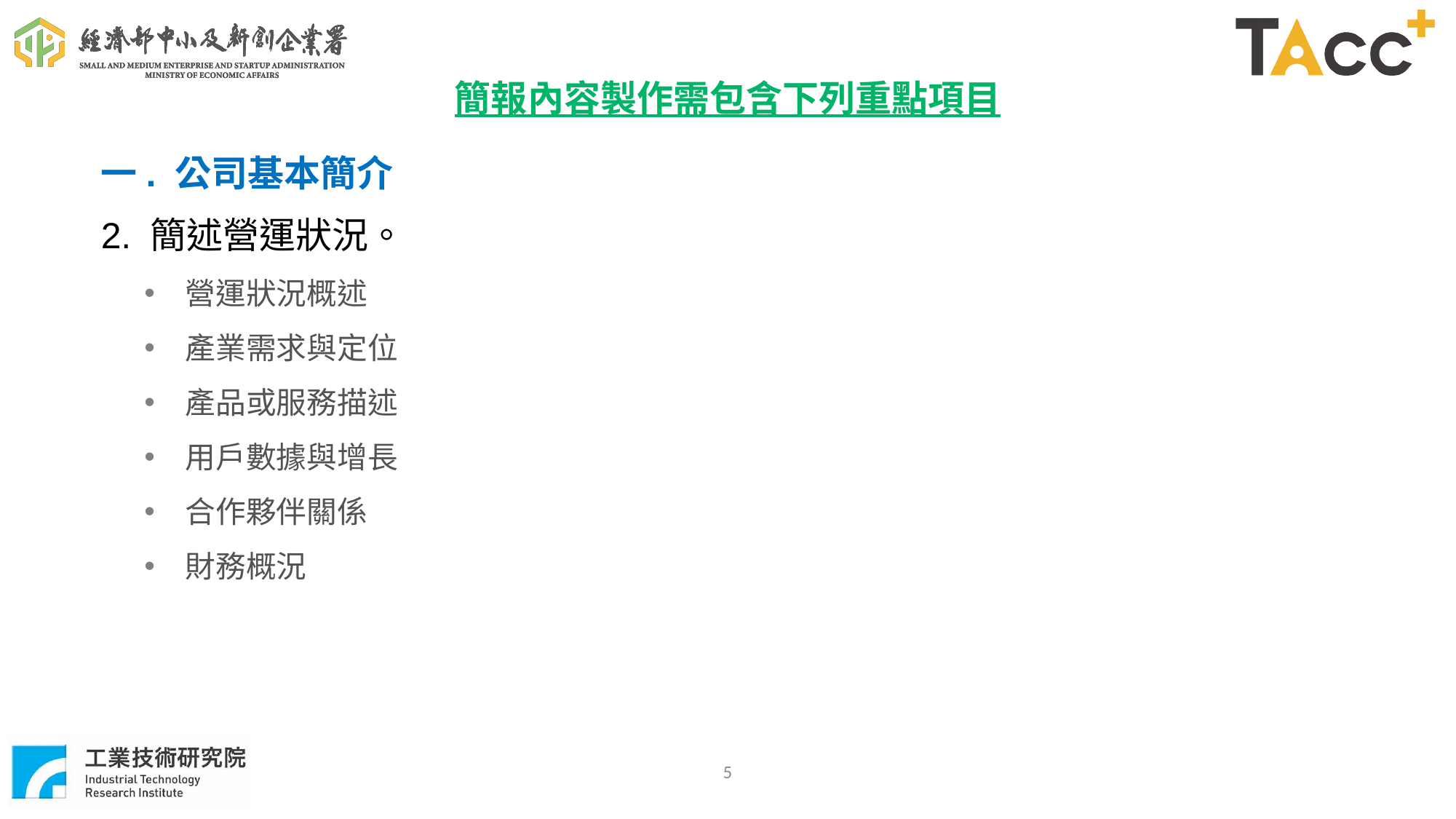

簡報內容製作需包含下列重點項目
一. 公司基本簡介
2. 簡述營運狀況。
營運狀況概述
產業需求與定位
產品或服務描述
用戶數據與增長
合作夥伴關係
財務概況

5